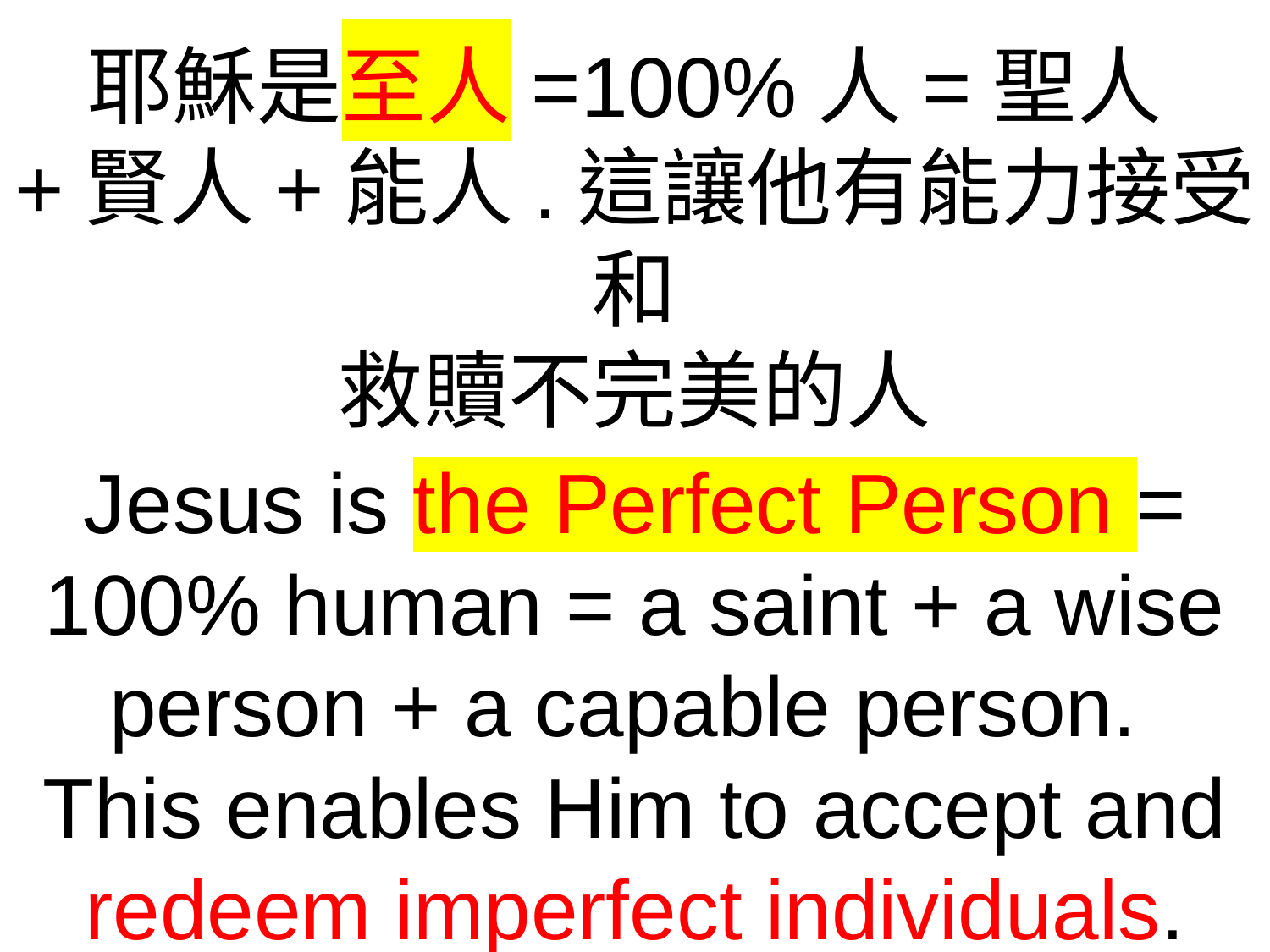

耶穌是至人=100%人=聖人+賢人+能人.這讓他有能力接受和
救贖不完美的人
Jesus is the Perfect Person = 100% human = a saint + a wise person + a capable person.
This enables Him to accept and redeem imperfect individuals.